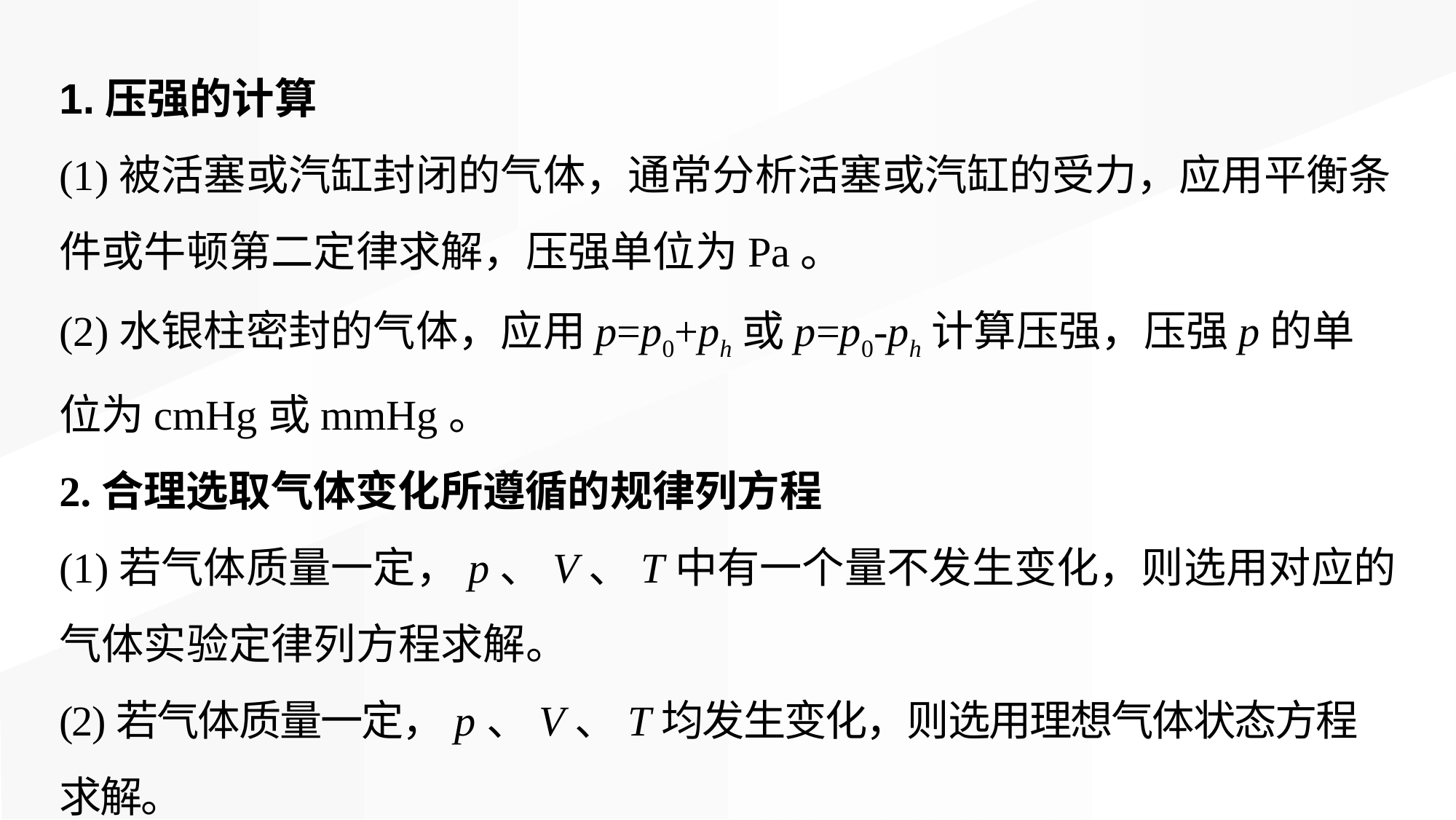

1.压强的计算
(1)被活塞或汽缸封闭的气体，通常分析活塞或汽缸的受力，应用平衡条件或牛顿第二定律求解，压强单位为Pa。
(2)水银柱密封的气体，应用p=p0+ph或p=p0-ph计算压强，压强p的单位为cmHg或mmHg。
2.合理选取气体变化所遵循的规律列方程
(1)若气体质量一定，p、V、T中有一个量不发生变化，则选用对应的气体实验定律列方程求解。
(2)若气体质量一定，p、V、T均发生变化，则选用理想气体状态方程求解。